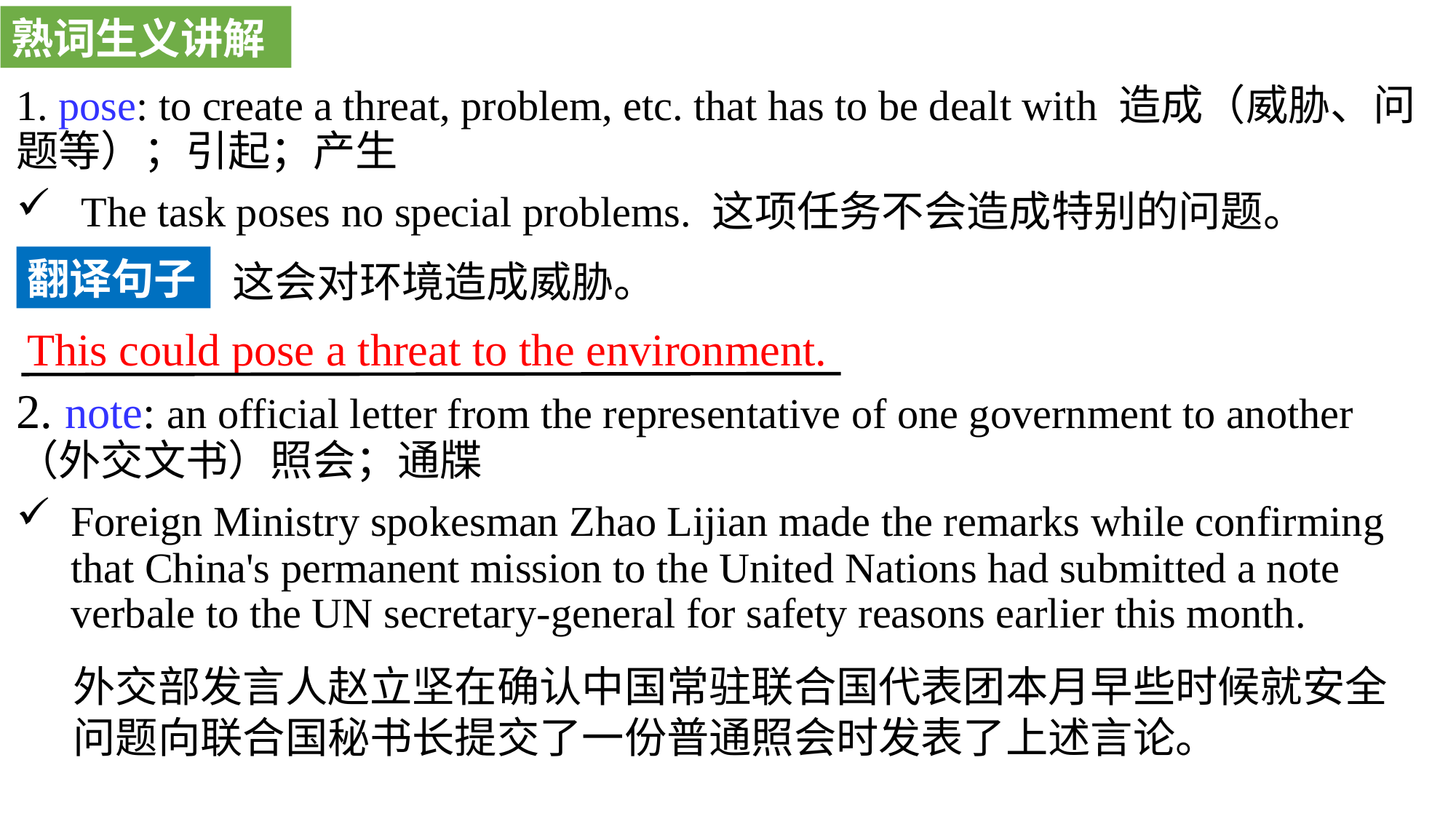

熟词生义讲解
1. pose: to create a threat, problem, etc. that has to be dealt with 造成（威胁、问题等）；引起；产生
 The task poses no special problems. 这项任务不会造成特别的问题。

2. note: an official letter from the representative of one government to another （外交文书）照会；通牒
Foreign Ministry spokesman Zhao Lijian made the remarks while confirming that China's permanent mission to the United Nations had submitted a note verbale to the UN secretary-general for safety reasons earlier this month.
翻译句子
这会对环境造成威胁。
This could pose a threat to the environment.
外交部发言人赵立坚在确认中国常驻联合国代表团本月早些时候就安全问题向联合国秘书长提交了一份普通照会时发表了上述言论。